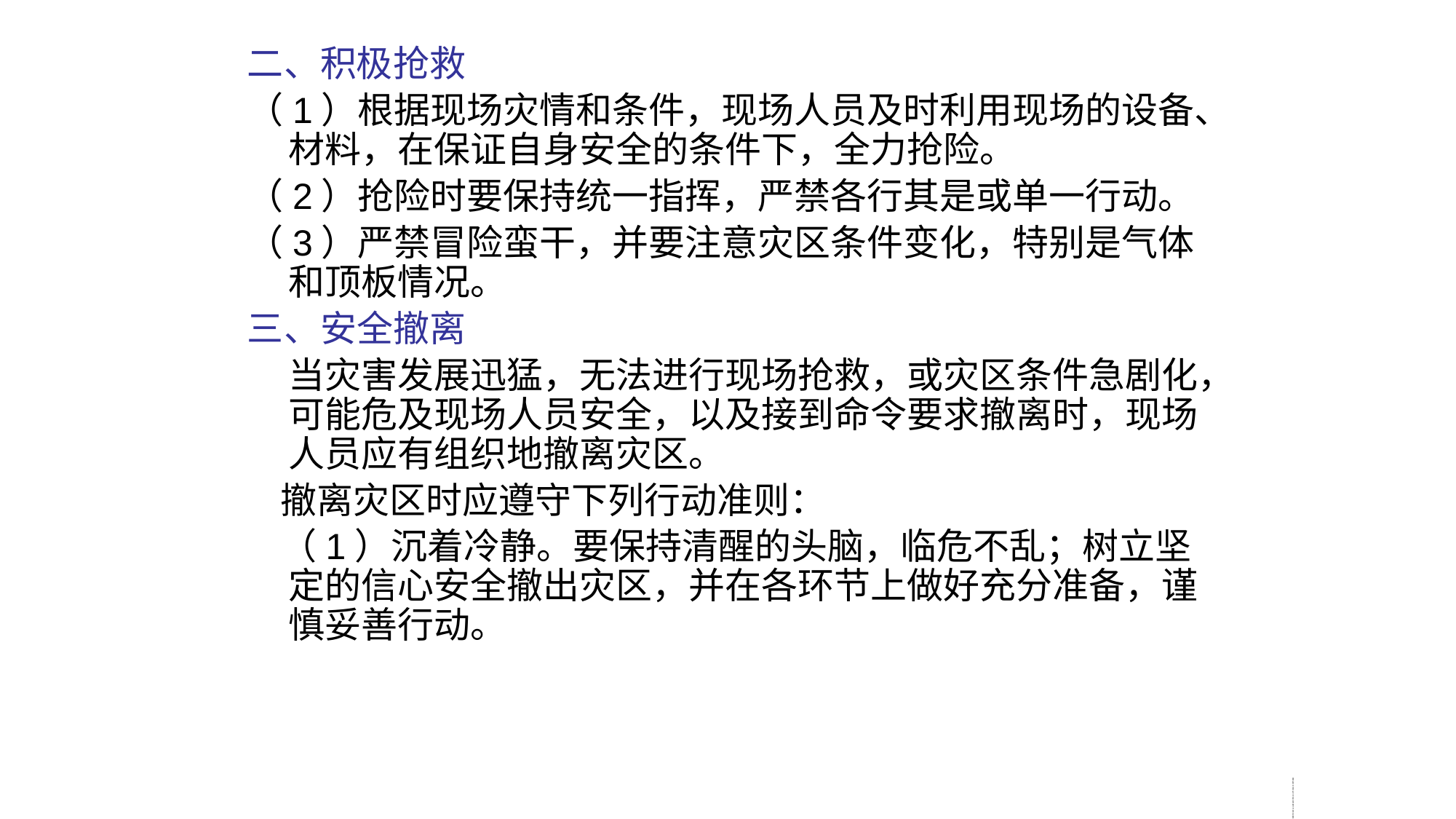

二、积极抢救
（1）根据现场灾情和条件，现场人员及时利用现场的设备、材料，在保证自身安全的条件下，全力抢险。
（2）抢险时要保持统一指挥，严禁各行其是或单一行动。
（3）严禁冒险蛮干，并要注意灾区条件变化，特别是气体和顶板情况。
三、安全撤离
    当灾害发展迅猛，无法进行现场抢救，或灾区条件急剧化，可能危及现场人员安全，以及接到命令要求撤离时，现场人员应有组织地撤离灾区。
   撤离灾区时应遵守下列行动准则：
   （1）沉着冷静。要保持清醒的头脑，临危不乱；树立坚定的信心安全撤出灾区，并在各环节上做好充分准备，谨慎妥善行动。
瘤铁酞觅迄帧界妒况焙泥抠非排喉法淳站孪柄稼度侗嗅就咳仕砷默尉屁炬煤矿瓦斯检查工安全操作与现场急救煤矿瓦斯检查工安全操作与现场急救